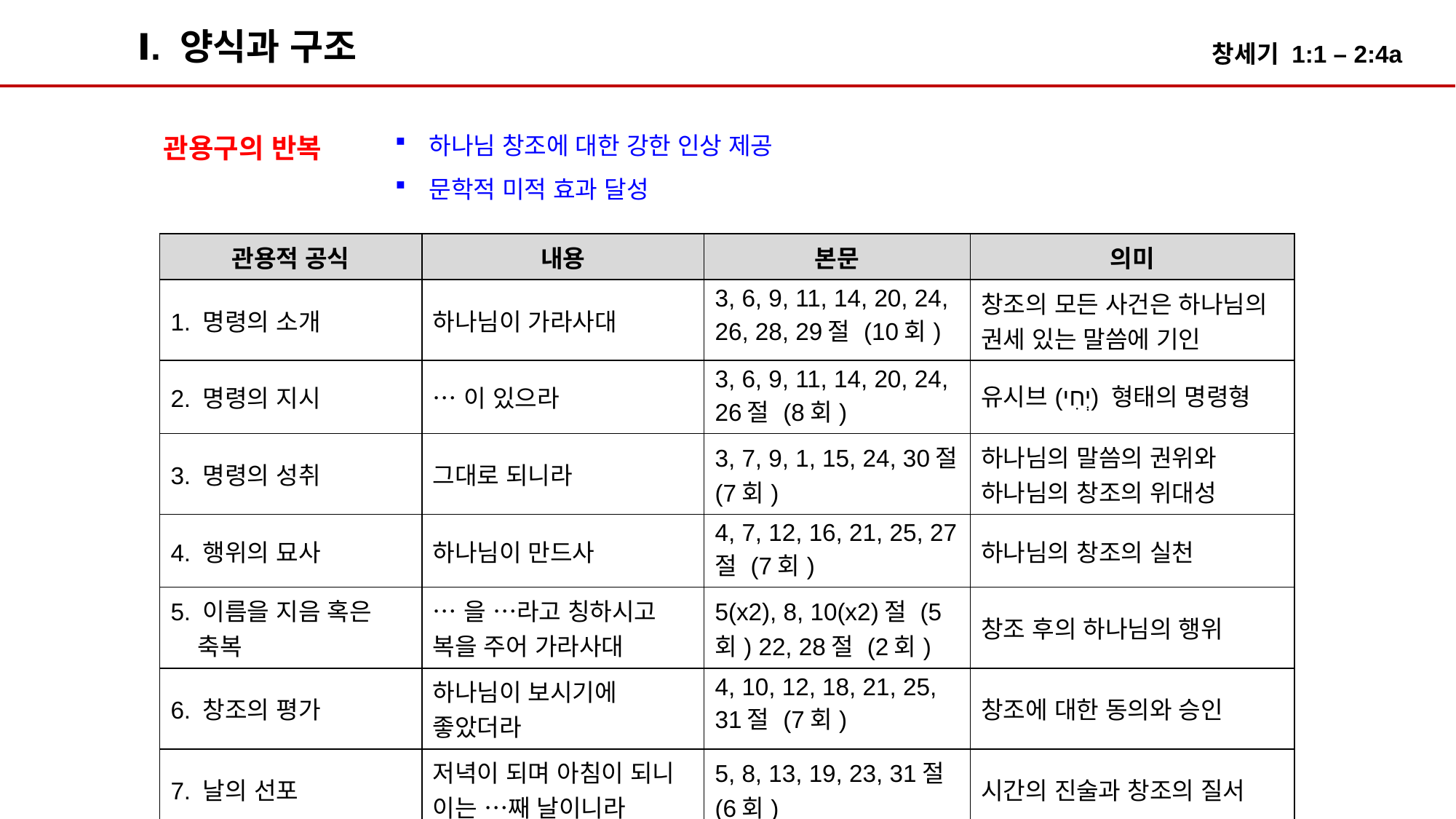

Ⅰ. 양식과 구조
하나님 창조에 대한 강한 인상 제공
문학적 미적 효과 달성
관용구의 반복
| 관용적 공식 | 내용 | 본문 | 의미 |
| --- | --- | --- | --- |
| 1. 명령의 소개 | 하나님이 가라사대 | 3, 6, 9, 11, 14, 20, 24, 26, 28, 29절 (10회) | 창조의 모든 사건은 하나님의 권세 있는 말씀에 기인 |
| 2. 명령의 지시 | …이 있으라 | 3, 6, 9, 11, 14, 20, 24, 26절 (8회) | 유시브(יְחִי) 형태의 명령형 |
| 3. 명령의 성취 | 그대로 되니라 | 3, 7, 9, 1, 15, 24, 30절 (7회) | 하나님의 말씀의 권위와 하나님의 창조의 위대성 |
| 4. 행위의 묘사 | 하나님이 만드사 | 4, 7, 12, 16, 21, 25, 27절 (7회) | 하나님의 창조의 실천 |
| 5. 이름을 지음 혹은 축복 | …을 …라고 칭하시고 복을 주어 가라사대 | 5(x2), 8, 10(x2)절 (5회) 22, 28절 (2회) | 창조 후의 하나님의 행위 |
| 6. 창조의 평가 | 하나님이 보시기에 좋았더라 | 4, 10, 12, 18, 21, 25, 31절 (7회) | 창조에 대한 동의와 승인 |
| 7. 날의 선포 | 저녁이 되며 아침이 되니 이는 …째 날이니라 | 5, 8, 13, 19, 23, 31절 (6회) | 시간의 진술과 창조의 질서 |